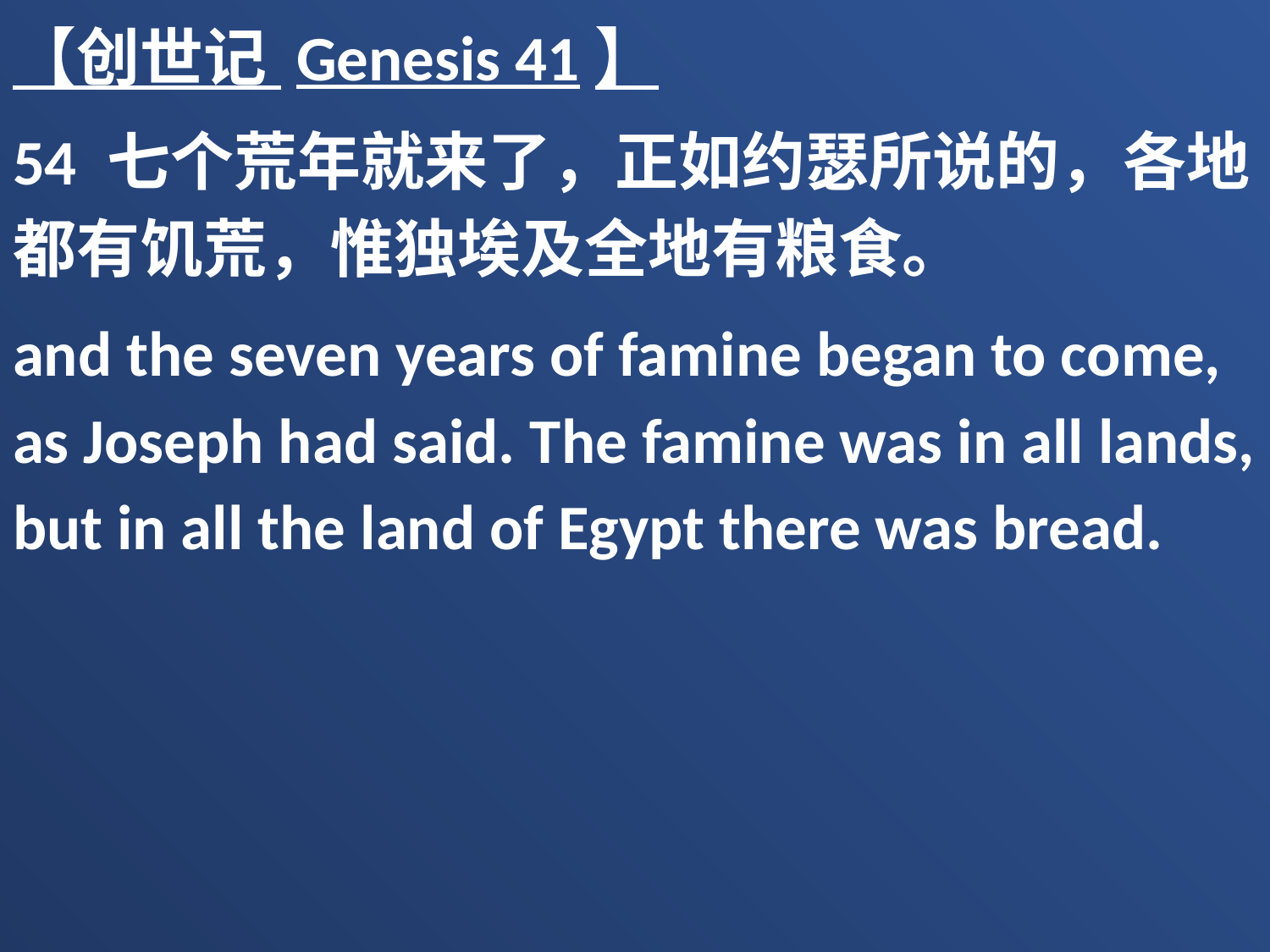

【创世记 Genesis 41】
54 七个荒年就来了，正如约瑟所说的，各地都有饥荒，惟独埃及全地有粮食。
and the seven years of famine began to come, as Joseph had said. The famine was in all lands, but in all the land of Egypt there was bread.